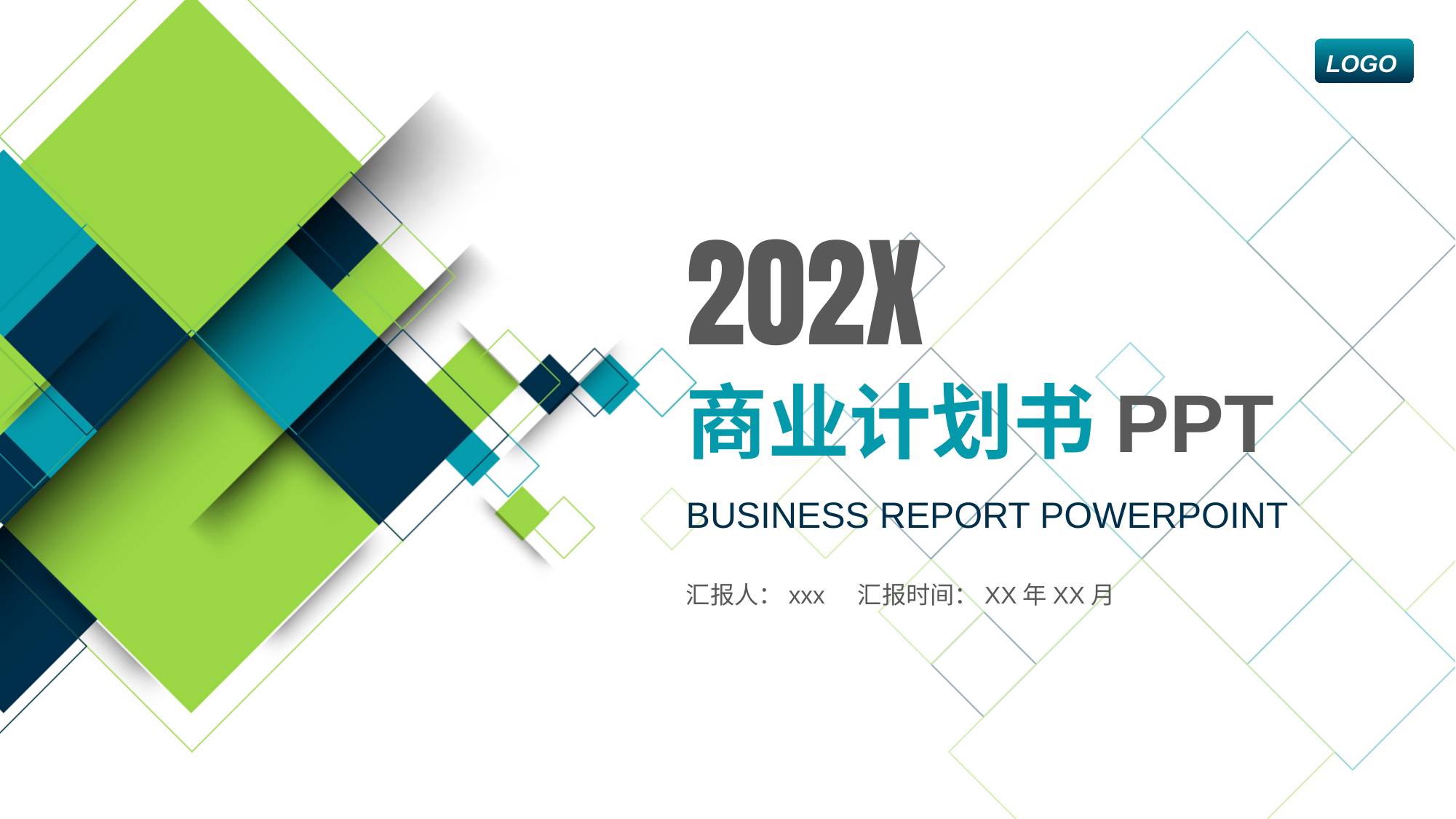

LOGO
202x
商业计划书PPT
BUSINESS REPORT POWERPOINT
汇报人：xxx    汇报时间：XX年XX月